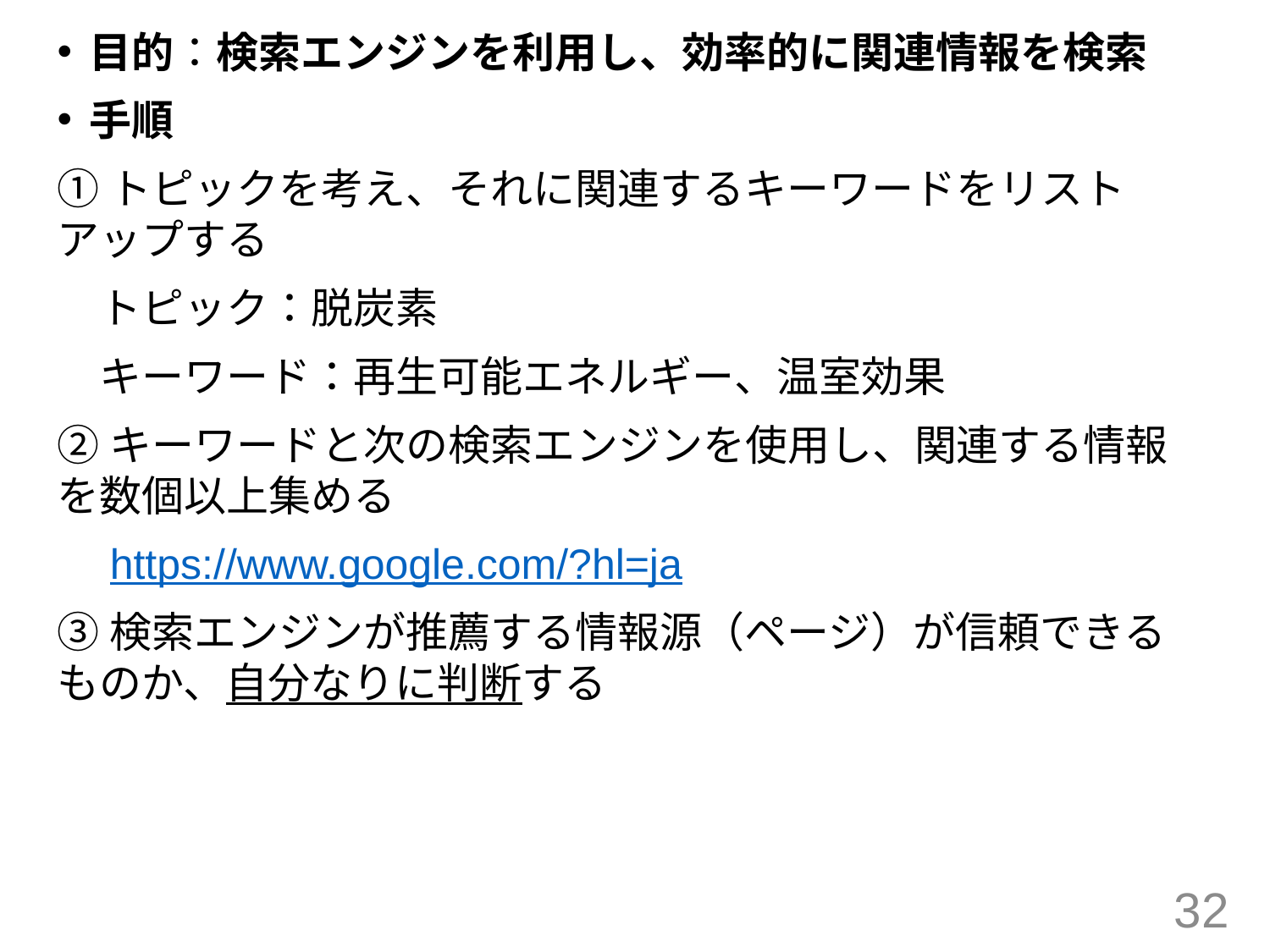

目的：検索エンジンを利用し、効率的に関連情報を検索
手順
①トピックを考え、それに関連するキーワードをリストアップする
　トピック：脱炭素
　キーワード：再生可能エネルギー、温室効果
②キーワードと次の検索エンジンを使用し、関連する情報を数個以上集める
　https://www.google.com/?hl=ja
③検索エンジンが推薦する情報源（ページ）が信頼できるものか、自分なりに判断する
32